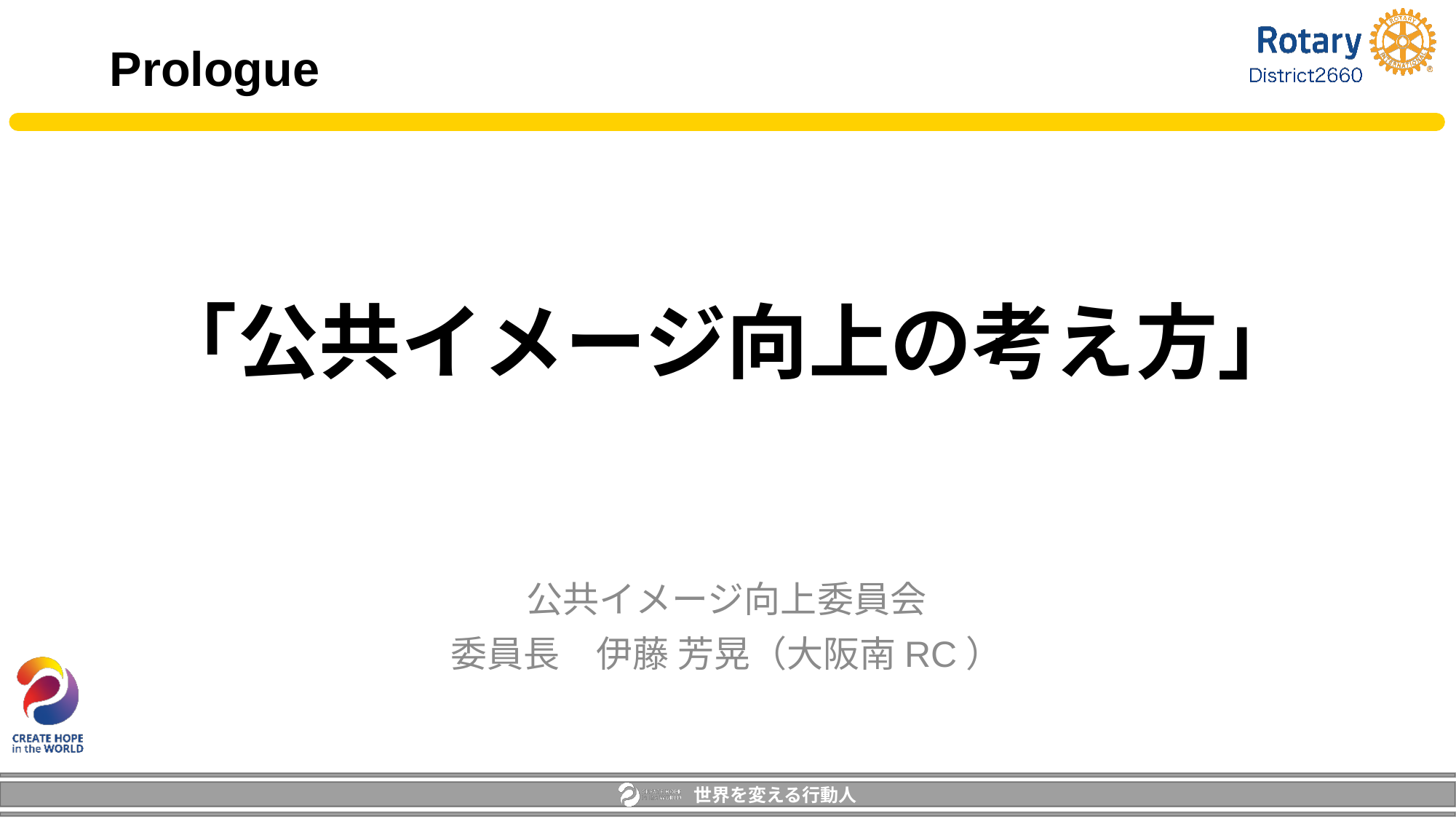

Prologue
# 「公共イメージ向上の考え方」
公共イメージ向上委員会
委員長　伊藤 芳晃（大阪南RC）